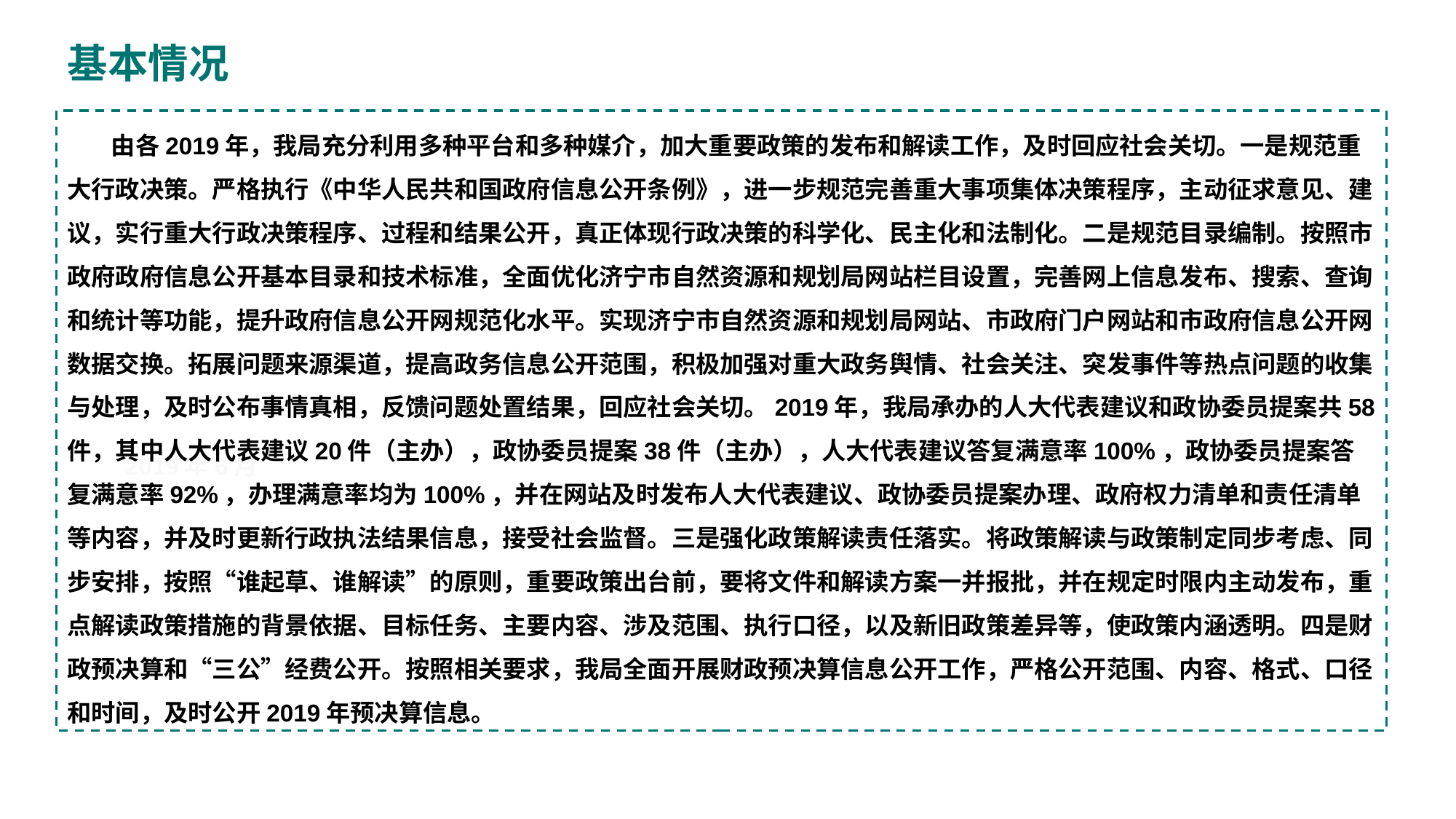

基本情况
       由各2019年，我局充分利用多种平台和多种媒介，加大重要政策的发布和解读工作，及时回应社会关切。一是规范重大行政决策。严格执行《中华人民共和国政府信息公开条例》，进一步规范完善重大事项集体决策程序，主动征求意见、建议，实行重大行政决策程序、过程和结果公开，真正体现行政决策的科学化、民主化和法制化。二是规范目录编制。按照市政府政府信息公开基本目录和技术标准，全面优化济宁市自然资源和规划局网站栏目设置，完善网上信息发布、搜索、查询和统计等功能，提升政府信息公开网规范化水平。实现济宁市自然资源和规划局网站、市政府门户网站和市政府信息公开网数据交换。拓展问题来源渠道，提高政务信息公开范围，积极加强对重大政务舆情、社会关注、突发事件等热点问题的收集与处理，及时公布事情真相，反馈问题处置结果，回应社会关切。2019年，我局承办的人大代表建议和政协委员提案共58件，其中人大代表建议20件（主办），政协委员提案38件（主办），人大代表建议答复满意率100%，政协委员提案答复满意率92%，办理满意率均为100%，并在网站及时发布人大代表建议、政协委员提案办理、政府权力清单和责任清单等内容，并及时更新行政执法结果信息，接受社会监督。三是强化政策解读责任落实。将政策解读与政策制定同步考虑、同步安排，按照“谁起草、谁解读”的原则，重要政策出台前，要将文件和解读方案一并报批，并在规定时限内主动发布，重点解读政策措施的背景依据、目标任务、主要内容、涉及范围、执行口径，以及新旧政策差异等，使政策内涵透明。四是财政预决算和“三公”经费公开。按照相关要求，我局全面开展财政预决算信息公开工作，严格公开范围、内容、格式、口径和时间，及时公开2019年预决算信息。

2017年8月
2019年6月